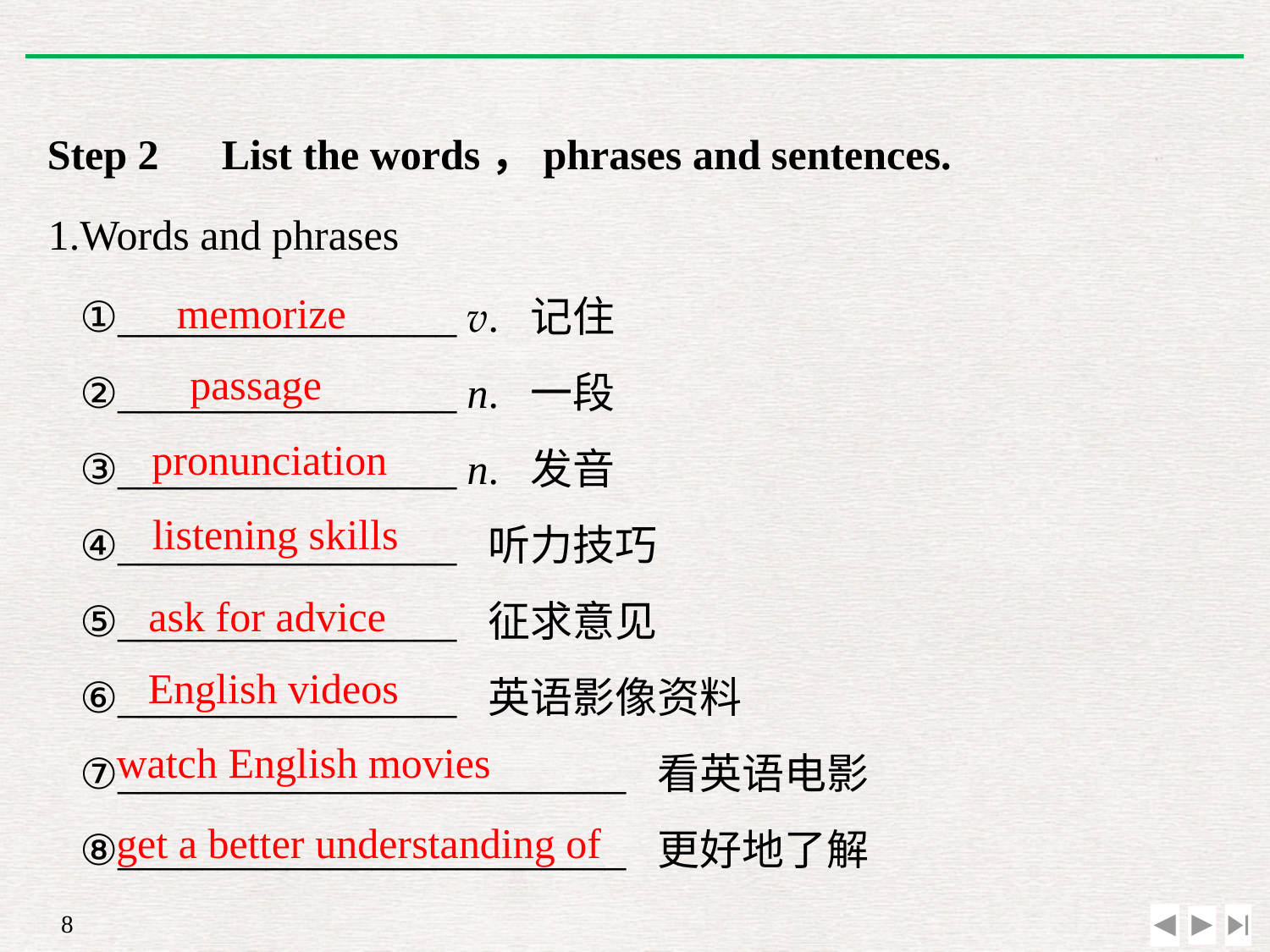

Step 2　List the words，phrases and sentences.
1.Words and phrases
memorize
①________________ v.  记住
②________________ n.  一段
③________________ n.  发音
④________________  听力技巧
⑤________________  征求意见
⑥________________  英语影像资料
⑦________________________  看英语电影
⑧________________________  更好地了解
passage
pronunciation
listening skills
ask for advice
English videos
watch English movies
get a better understanding of